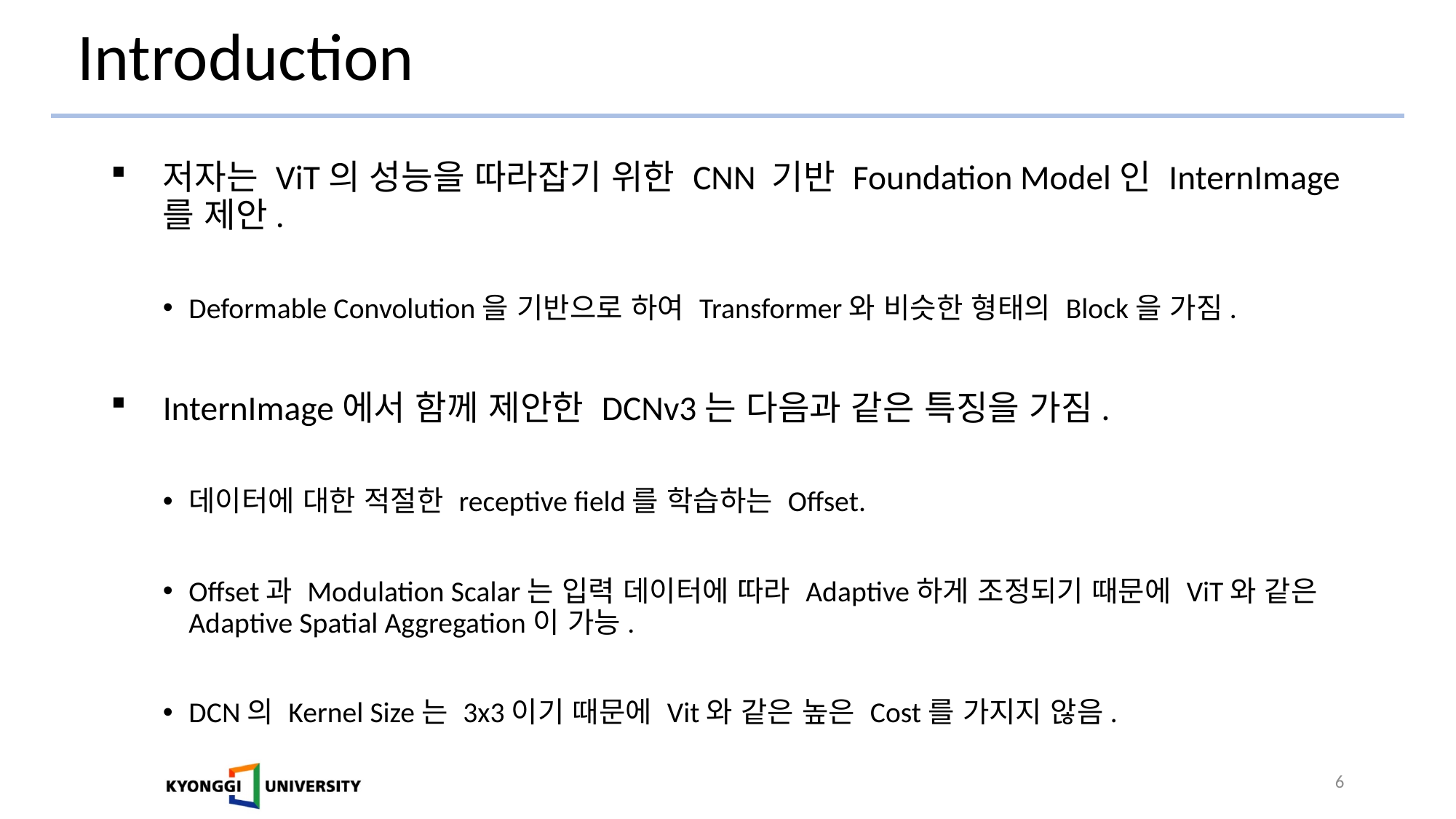

# Introduction
저자는 ViT의 성능을 따라잡기 위한 CNN 기반 Foundation Model인 InternImage를 제안.

Deformable Convolution을 기반으로 하여 Transformer와 비슷한 형태의 Block을 가짐.

InternImage에서 함께 제안한 DCNv3는 다음과 같은 특징을 가짐.

데이터에 대한 적절한 receptive field를 학습하는 Offset.

Offset과 Modulation Scalar는 입력 데이터에 따라 Adaptive하게 조정되기 때문에 ViT와 같은 Adaptive Spatial Aggregation이 가능.

DCN의 Kernel Size는 3x3이기 때문에 Vit와 같은 높은 Cost를 가지지 않음.
6